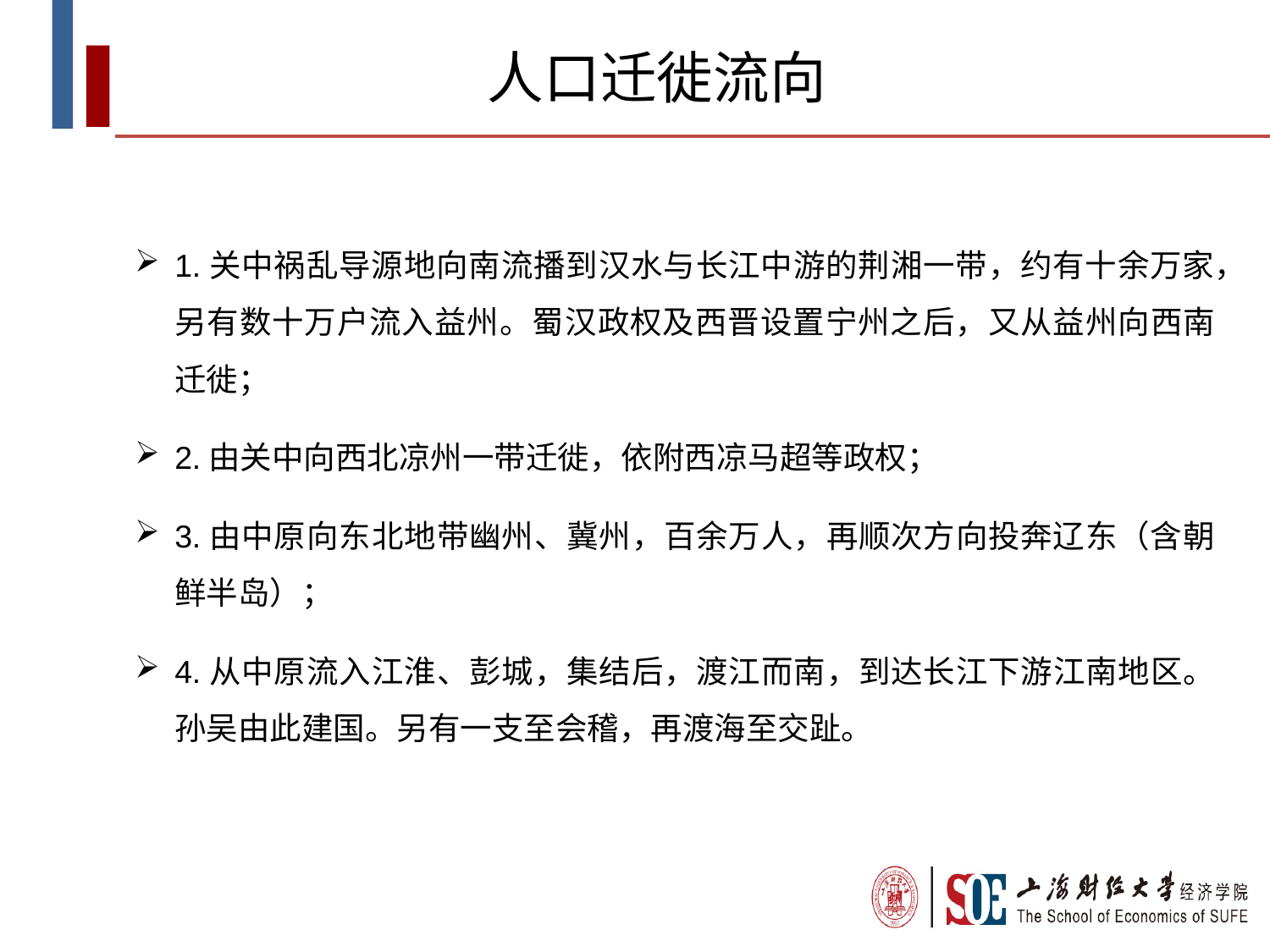

人口迁徙流向
1.关中祸乱导源地向南流播到汉水与长江中游的荆湘一带，约有十余万家，另有数十万户流入益州。蜀汉政权及西晋设置宁州之后，又从益州向西南迁徙；
2.由关中向西北凉州一带迁徙，依附西凉马超等政权；
3.由中原向东北地带幽州、冀州，百余万人，再顺次方向投奔辽东（含朝鲜半岛）；
4.从中原流入江淮、彭城，集结后，渡江而南，到达长江下游江南地区。孙吴由此建国。另有一支至会稽，再渡海至交趾。